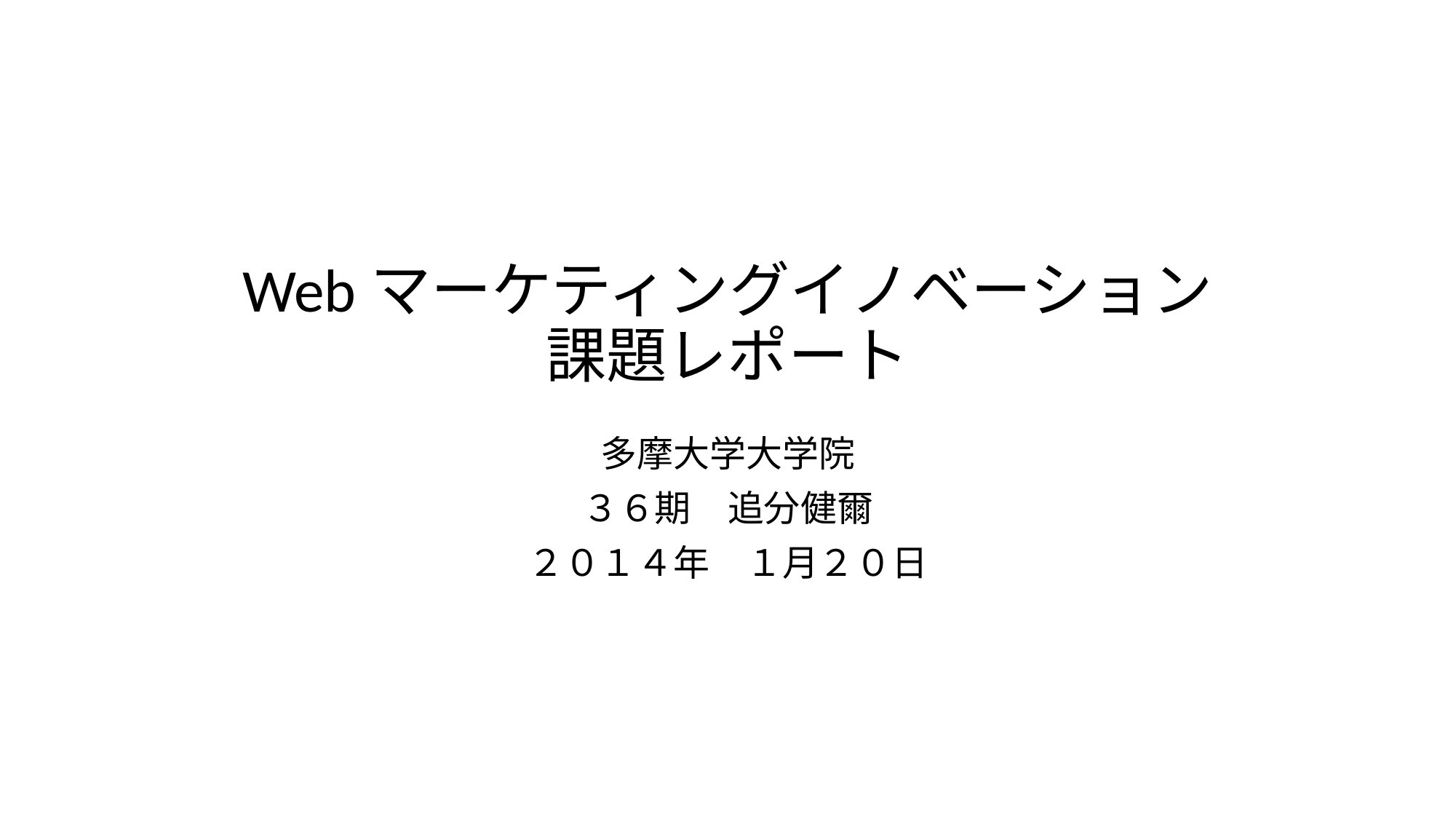

# Webマーケティングイノベーション 課題レポート
多摩大学大学院
３６期　追分健爾
２０１４年　１月２０日